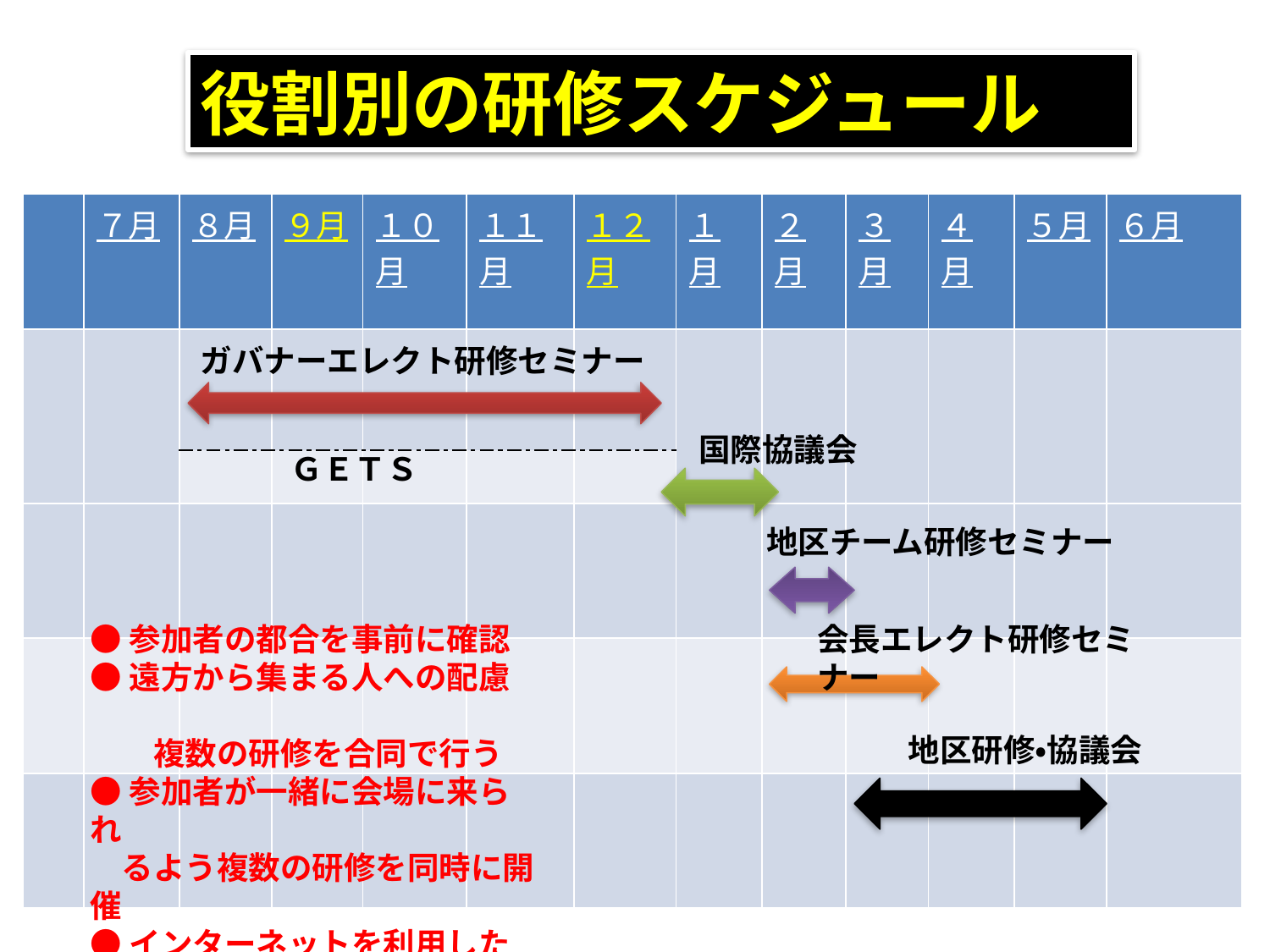

役割別の研修スケジュール
|  | ７月 | ８月 | ９月 | １０月 | １１月 | １２月 | １月 | ２月 | ３月 | ４月 | ５月 | ６月 |
| --- | --- | --- | --- | --- | --- | --- | --- | --- | --- | --- | --- | --- |
|  |  |  |  |  |  |  |  |  |  |  |  |  |
|  |  |  |  |  |  |  |  |  |  |  |  |  |
|  |  |  |  |  |  |  |  |  |  |  |  |  |
|  |  |  |  |  |  |  |  |  |  |  |  |  |
|  |  |  |  |  |  |  |  |  |  |  |  |  |
ガバナーエレクト研修セミナー

国際協議会
ＧＥＴＳ

地区チーム研修セミナー

●参加者の都合を事前に確認
●遠方から集まる人への配慮
　　複数の研修を合同で行う
●参加者が一緒に会場に来られ
　るよう複数の研修を同時に開催
●インターネットを利用したオンラ
　　イン研修を検討する
会長エレクト研修セミナー

地区研修・協議会